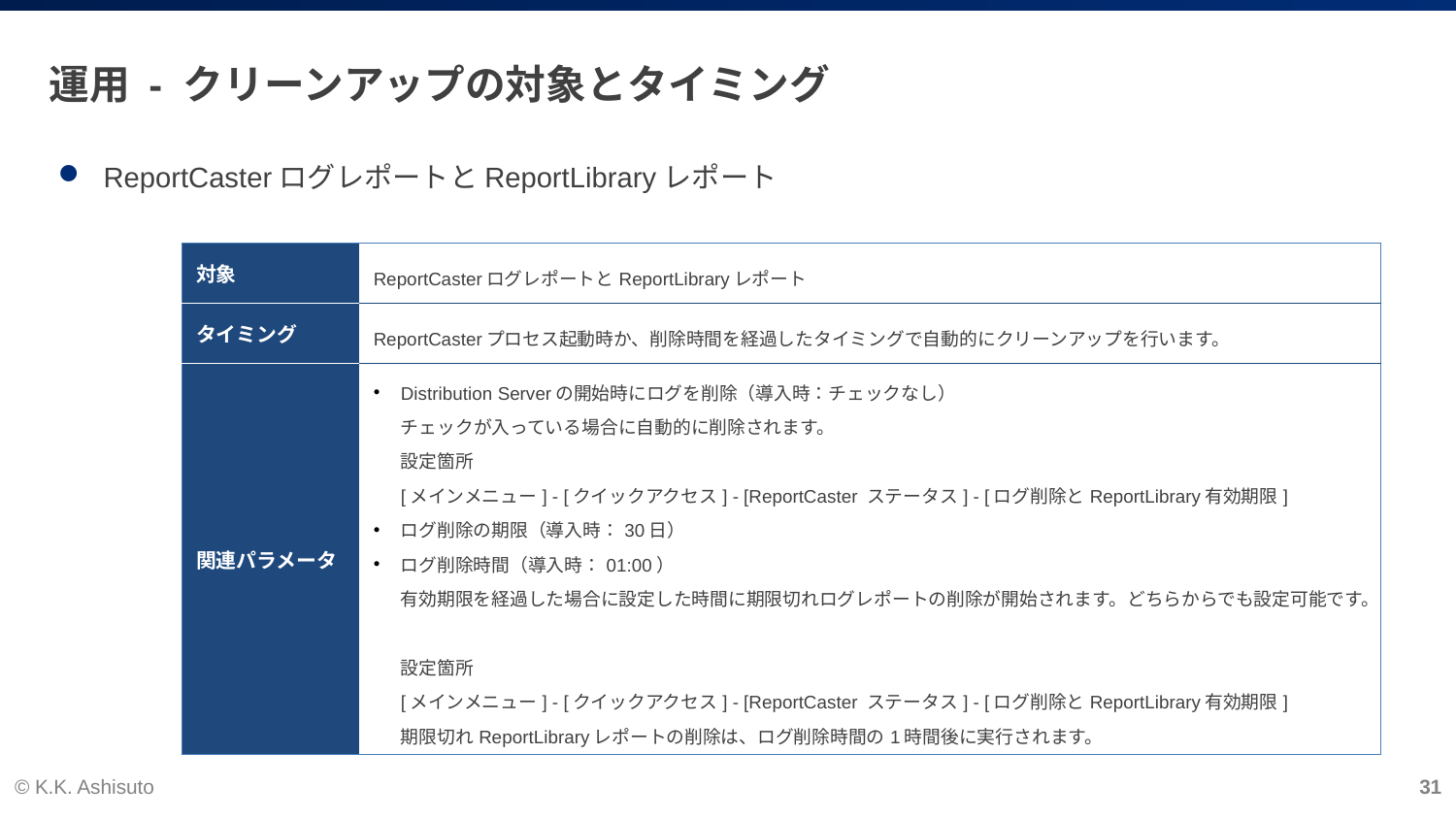

# 運用 - クリーンアップの対象とタイミング
ReportCasterログレポートとReportLibraryレポート
| 対象 | ReportCasterログレポートとReportLibraryレポート |
| --- | --- |
| タイミング | ReportCasterプロセス起動時か、削除時間を経過したタイミングで自動的にクリーンアップを行います。 |
| 関連パラメータ | Distribution Serverの開始時にログを削除（導入時：チェックなし） チェックが入っている場合に自動的に削除されます。 設定箇所 [メインメニュー] - [クイックアクセス] - [ReportCaster ステータス] - [ログ削除とReportLibrary有効期限] ログ削除の期限（導入時：30日） ログ削除時間（導入時：01:00） 有効期限を経過した場合に設定した時間に期限切れログレポートの削除が開始されます。どちらからでも設定可能です。 設定箇所 [メインメニュー] - [クイックアクセス] - [ReportCaster ステータス] - [ログ削除とReportLibrary有効期限] 期限切れReportLibraryレポートの削除は、ログ削除時間の1時間後に実行されます。 |
© K.K. Ashisuto
31